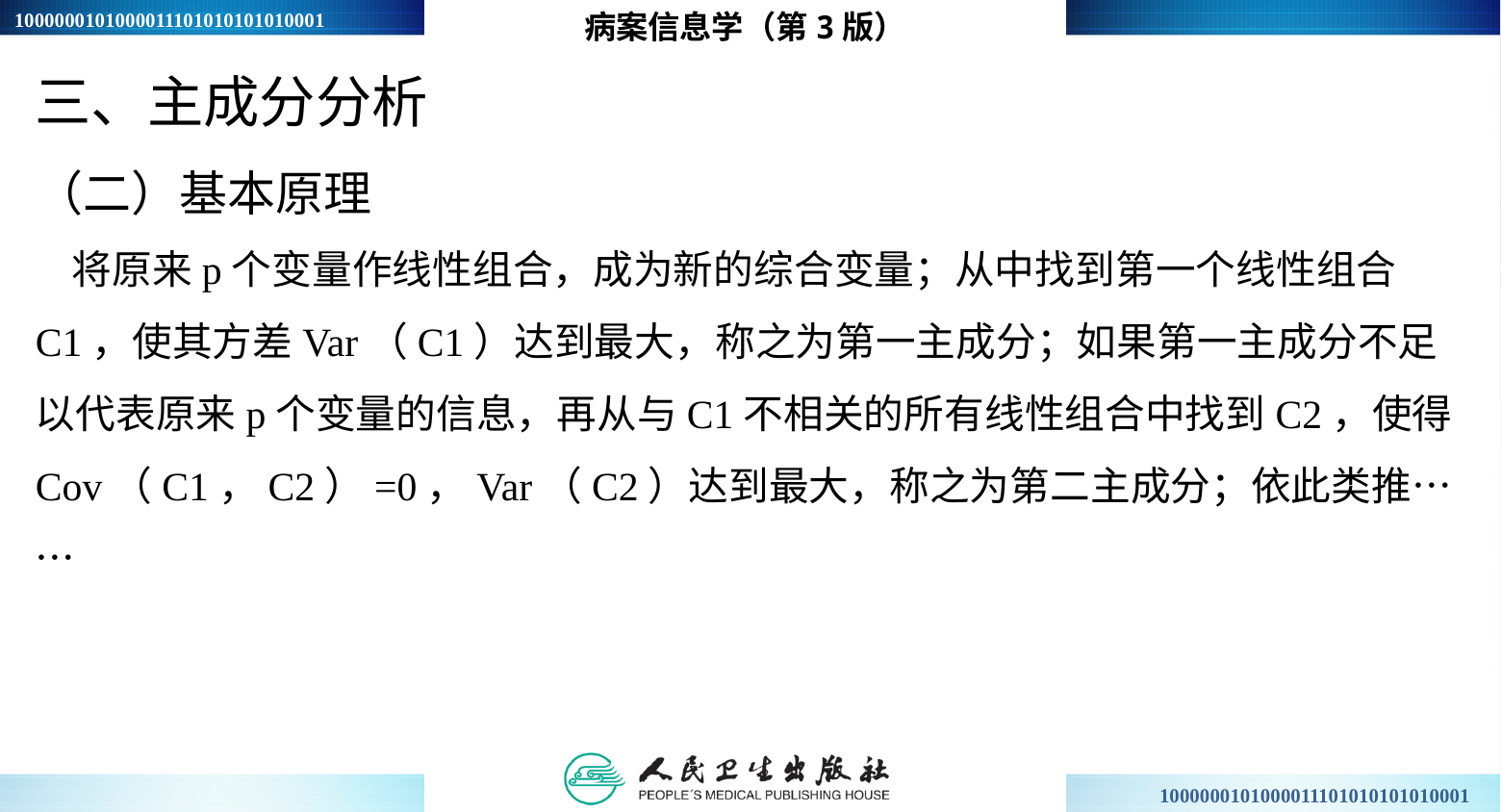

病案信息学（第3版）
三、主成分分析
（二）基本原理
   将原来p个变量作线性组合，成为新的综合变量；从中找到第一个线性组合C1，使其方差Var（C1）达到最大，称之为第一主成分；如果第一主成分不足以代表原来p个变量的信息，再从与C1不相关的所有线性组合中找到C2，使得Cov（C1，C2）=0，Var（C2）达到最大，称之为第二主成分；依此类推……